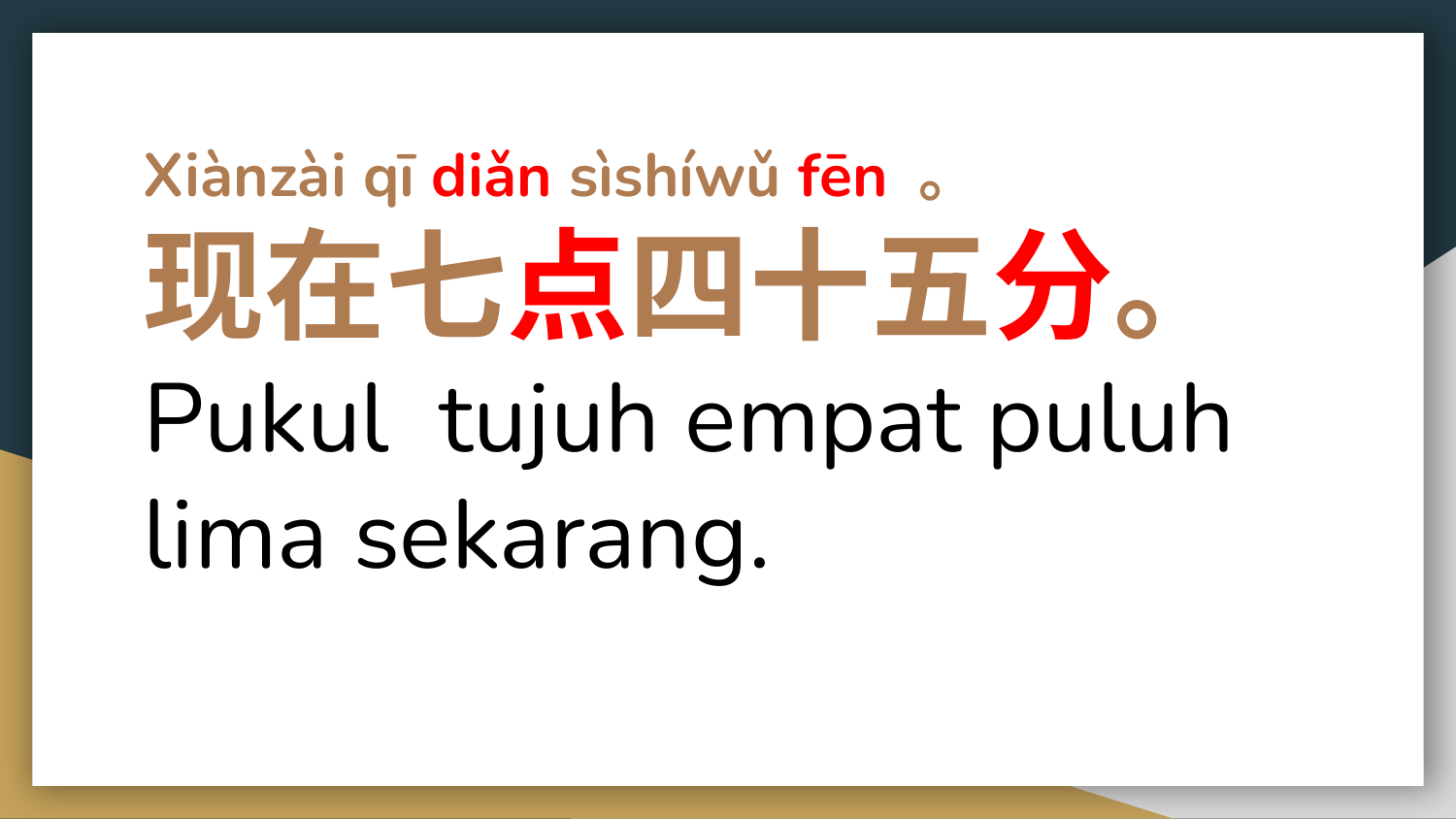

# Xiànzài qī diǎn sìshíwǔ fēn 。
现在七点四十五分。
Pukul  tujuh empat puluh lima sekarang.